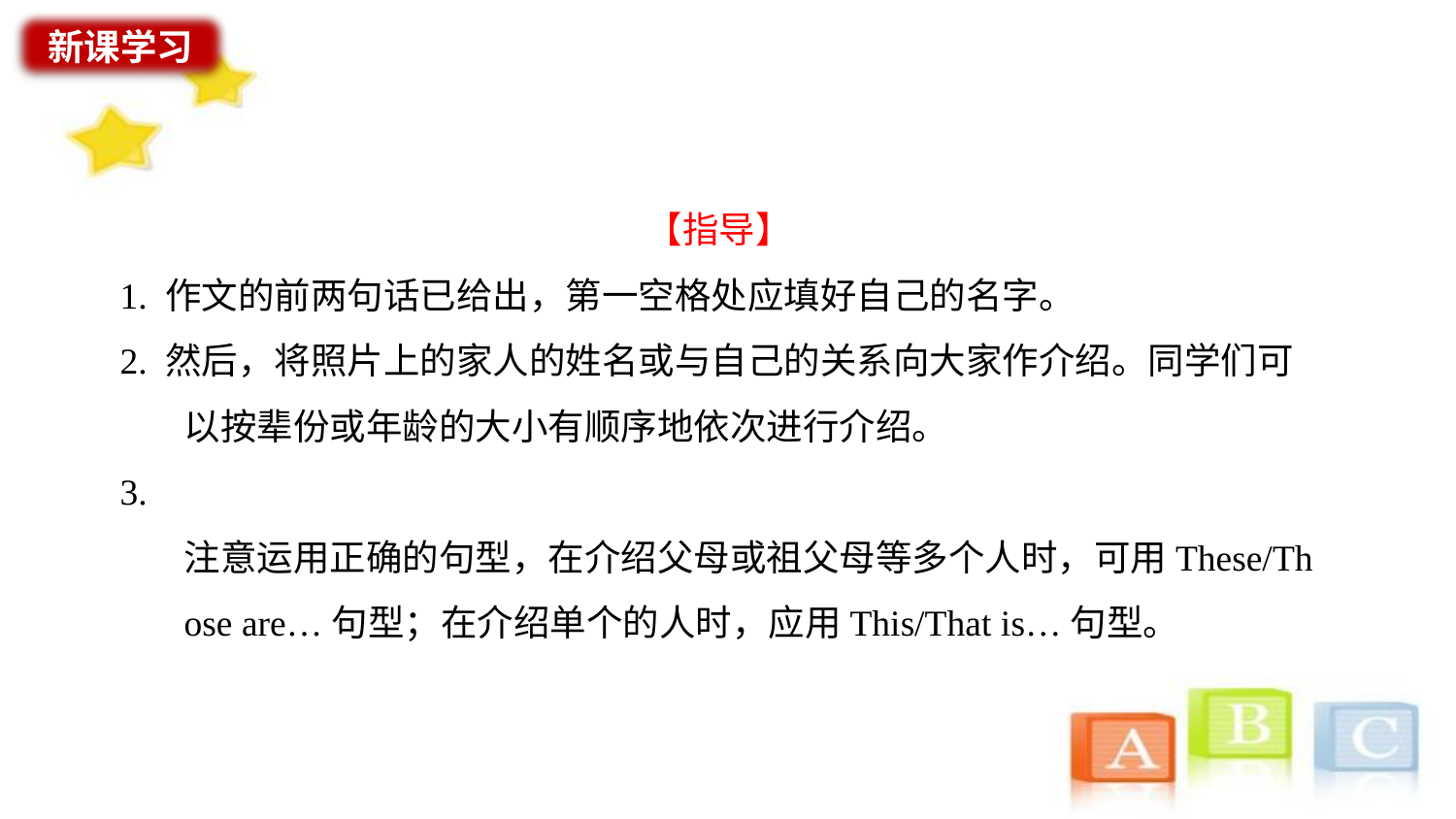

新课学习
【指导】
1. 作文的前两句话已给出，第一空格处应填好自己的名字。
2. 然后，将照片上的家人的姓名或与自己的关系向大家作介绍。同学们可以按辈份或年龄的大小有顺序地依次进行介绍。
3. 注意运用正确的句型，在介绍父母或祖父母等多个人时，可用These/Those are…句型；在介绍单个的人时，应用This/That is…句型。